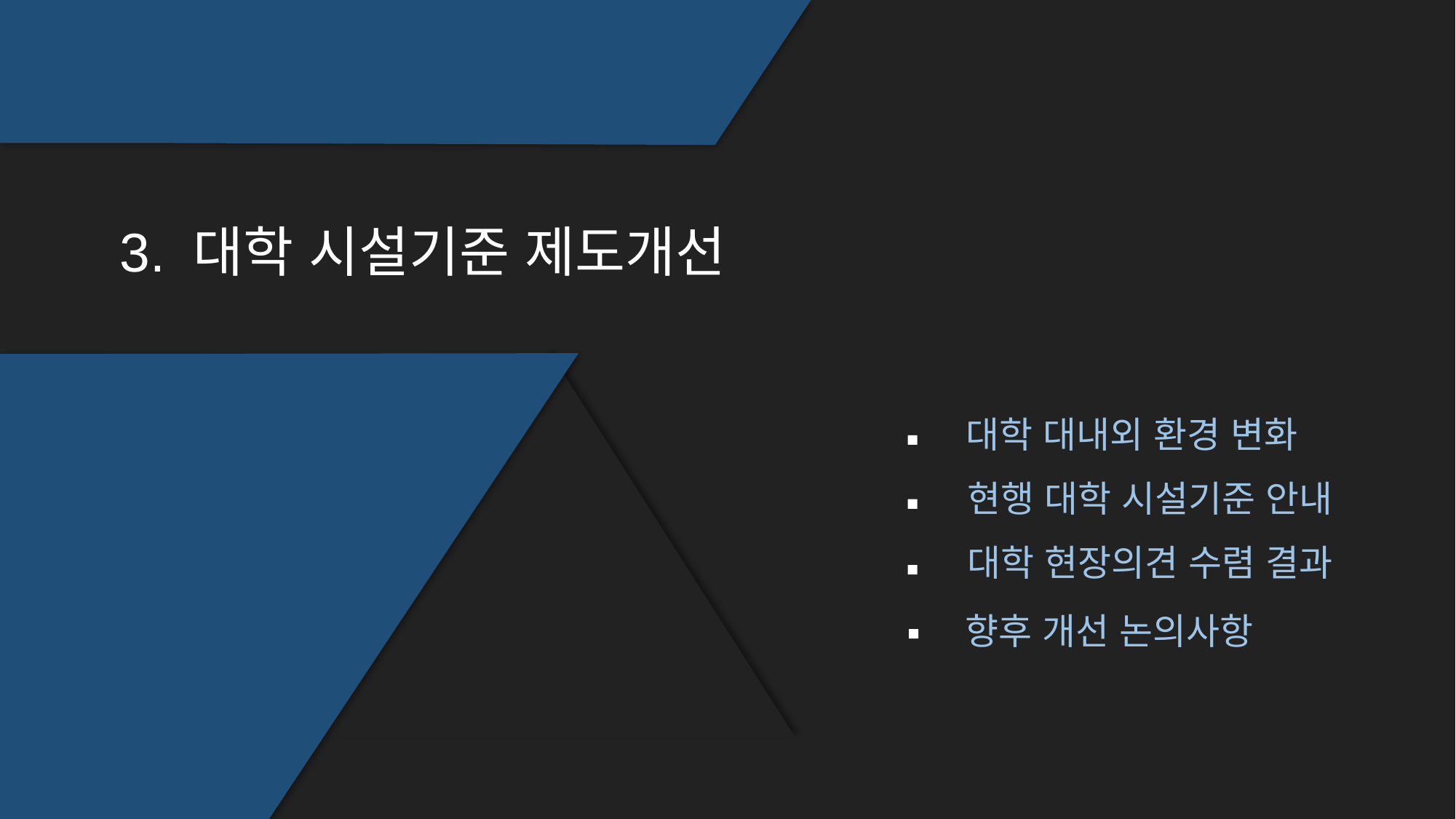

3. 대학 시설기준 제도개선

대학 대내외 환경 변화

현행 대학 시설기준 안내

대학 현장의견 수렴 결과

향후 개선 논의사항